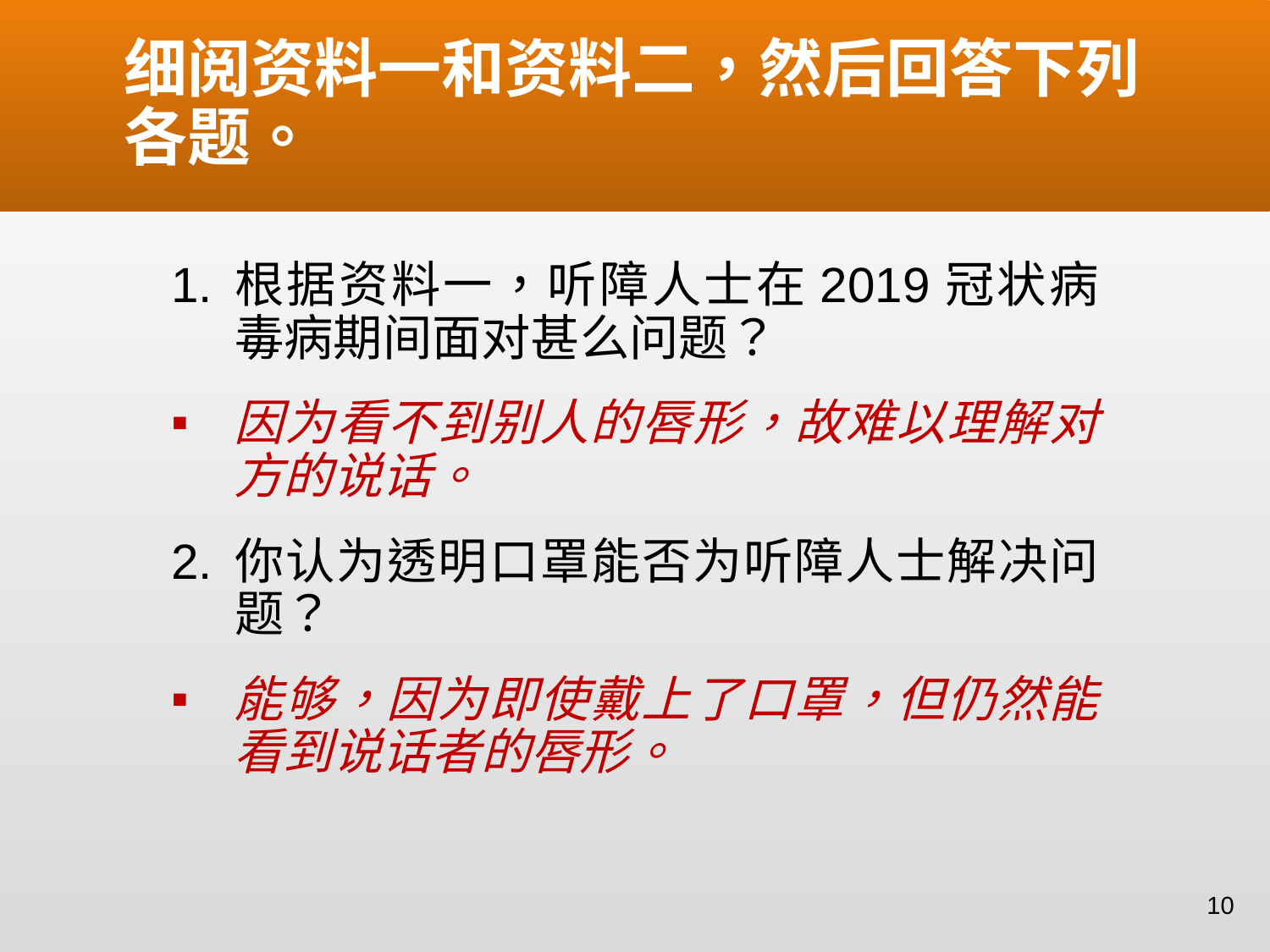

# 细阅资料一和资料二，然后回答下列各题。
根据资料一，听障人士在2019冠状病毒病期间面对甚么问题？
因为看不到别人的唇形，故难以理解对方的说话。
你认为透明口罩能否为听障人士解决问题？
能够，因为即使戴上了口罩，但仍然能看到说话者的唇形。
10